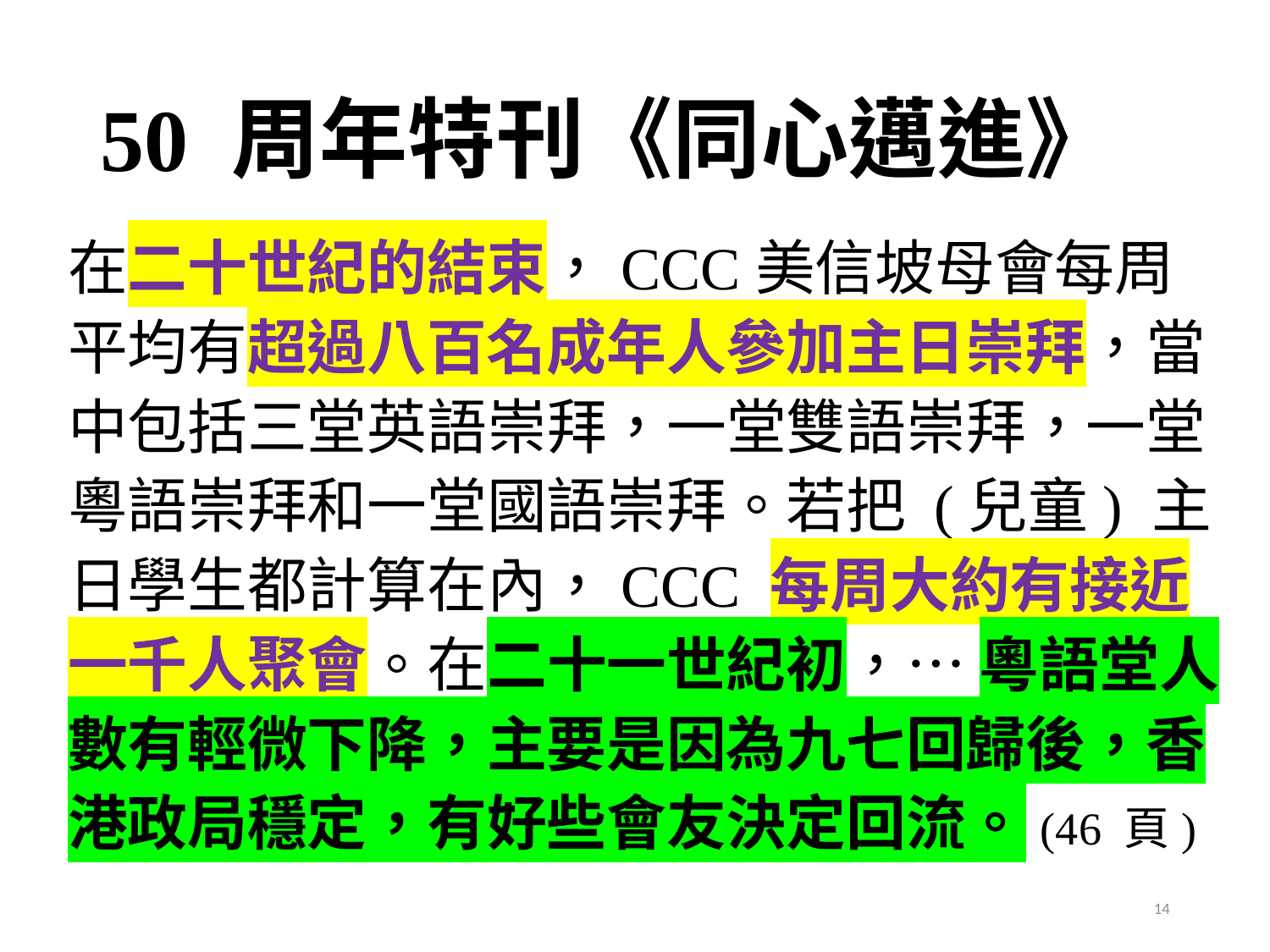

# 50 周年特刊《同心邁進》
在二十世紀的結束，CCC美信坡母會每周平均有超過八百名成年人參加主日崇拜，當中包括三堂英語崇拜，一堂雙語崇拜，一堂粵語崇拜和一堂國語崇拜。若把 (兒童) 主日學生都計算在內，CCC 每周大約有接近一千人聚會。在二十一世紀初，… 粵語堂人數有輕微下降，主要是因為九七回歸後，香港政局穩定，有好些會友決定回流。(46 頁)
14